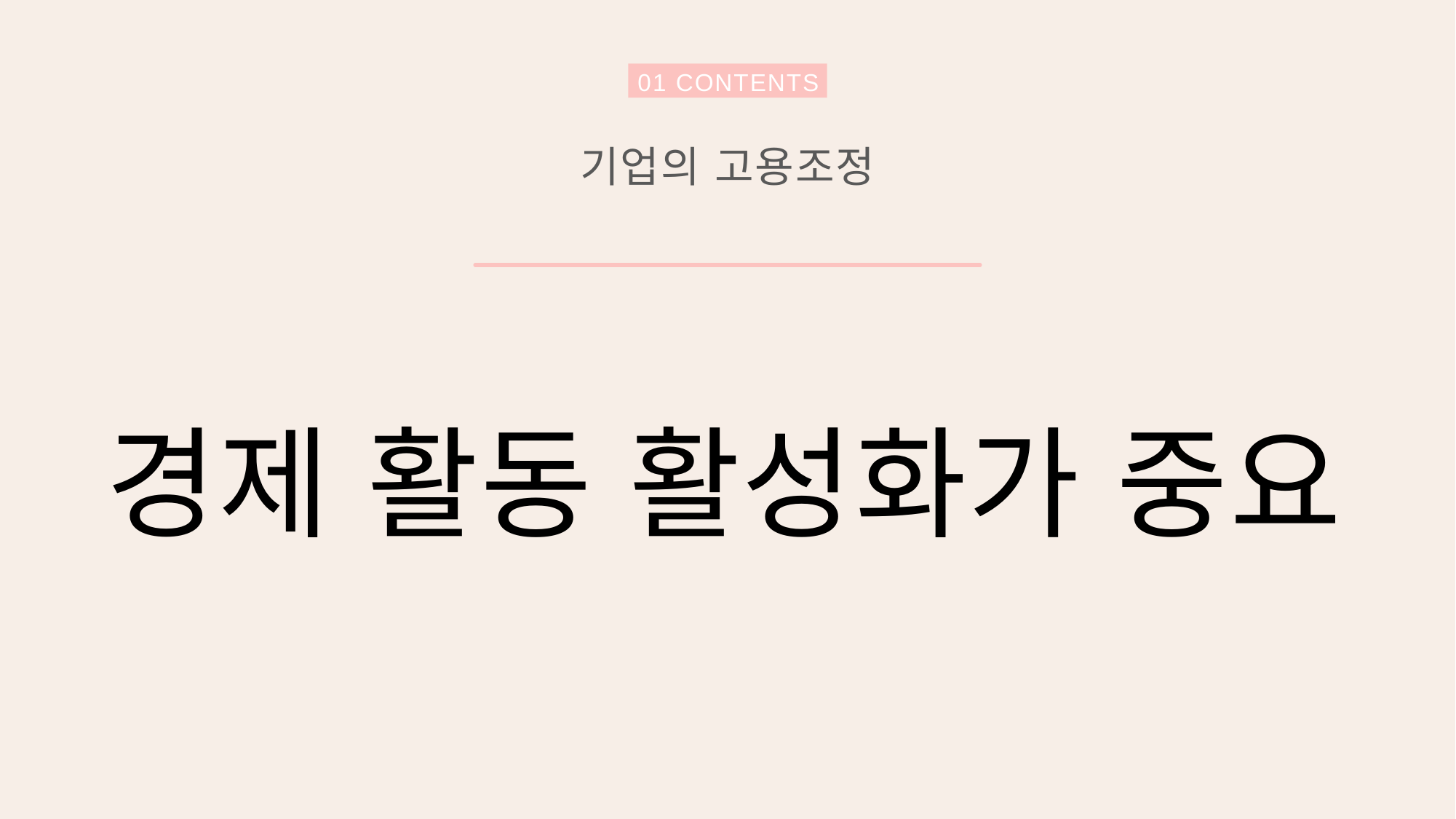

01 CONTENTS
기업의 고용조정
경제 활동 활성화가 중요